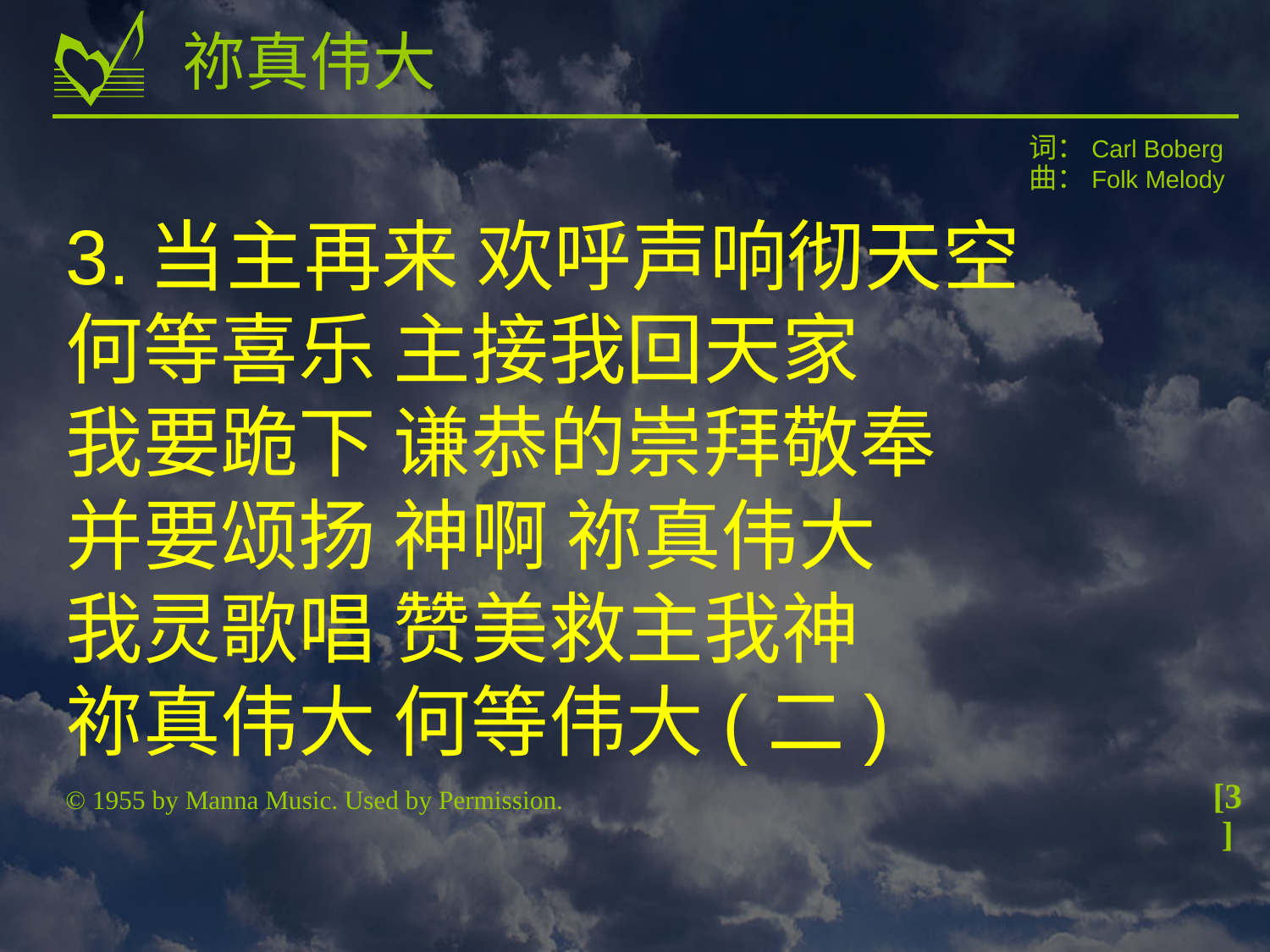

# 祢真伟大
词：Carl Boberg
曲：Folk Melody
3.当主再来 欢呼声响彻天空
何等喜乐 主接我回天家
我要跪下 谦恭的崇拜敬奉
并要颂扬 神啊 祢真伟大
我灵歌唱 赞美救主我神
祢真伟大 何等伟大(二)
[3]
© 1955 by Manna Music. Used by Permission.